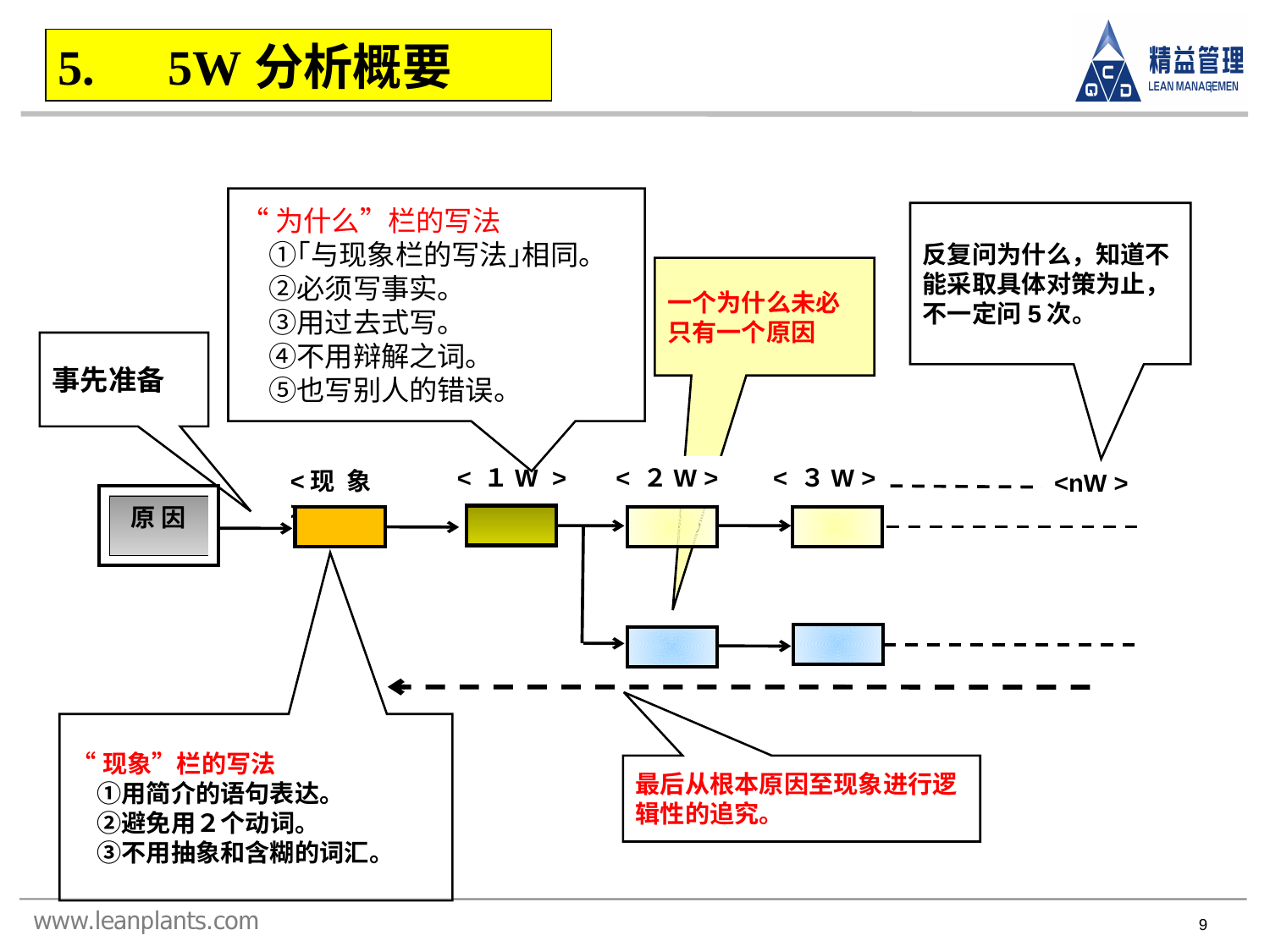

5.　5W分析概要
“为什么”栏的写法
　①｢与现象栏的写法｣相同。
　②必须写事实。
　③用过去式写。
　④不用辩解之词。
　⑤也写别人的错误。
反复问为什么，知道不能采取具体对策为止，不一定问5次。
一个为什么未必只有一个原因
事先准备
< １W  >
< ２W >
< ３W >
<现  象>
<nW >

原 因

“现象”栏的写法
　①用简介的语句表达。
　②避免用２个动词。
　③不用抽象和含糊的词汇。
最后从根本原因至现象进行逻辑性的追究。